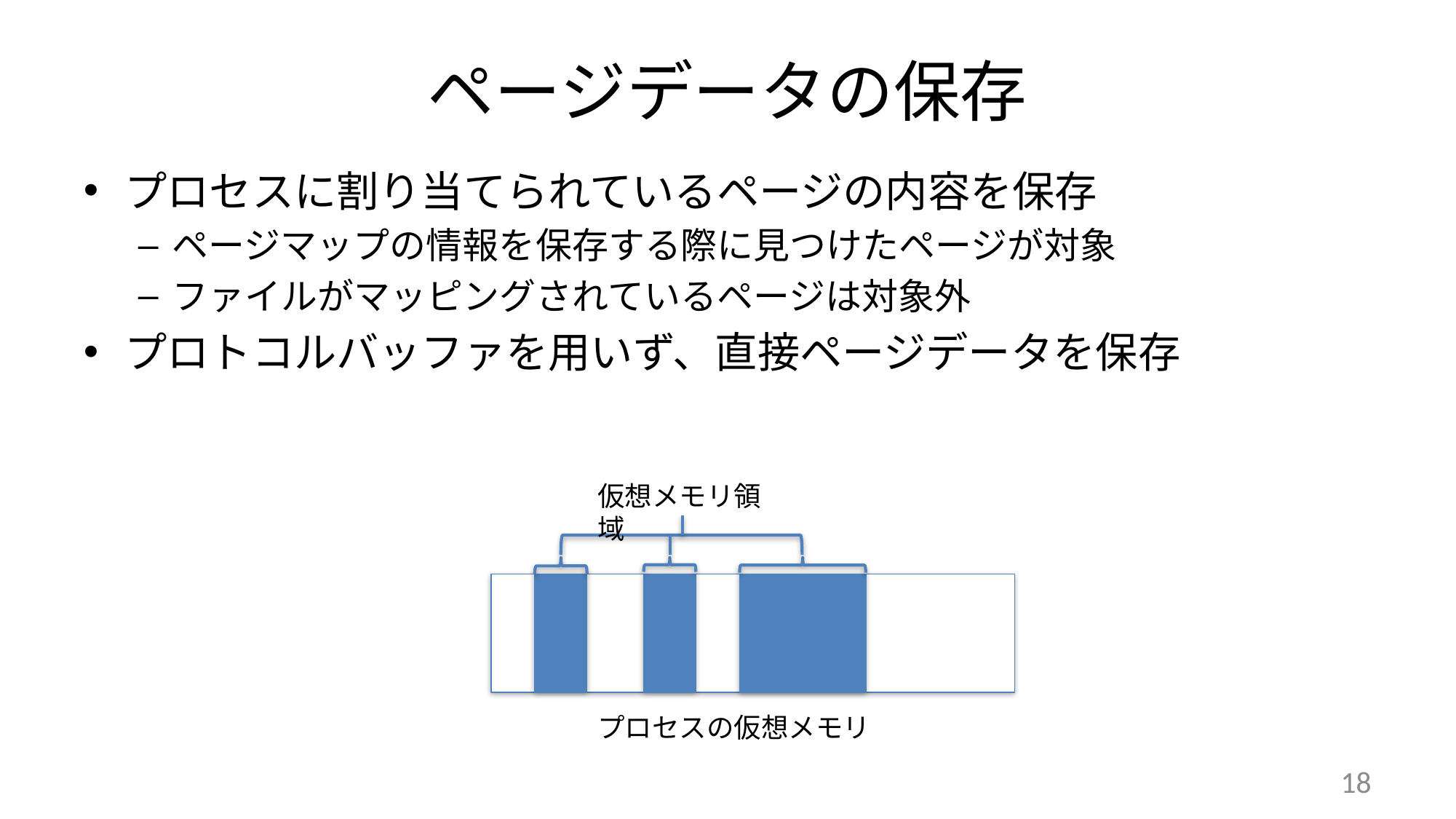

# ページデータの保存
プロセスに割り当てられているページの内容を保存
ページマップの情報を保存する際に見つけたページが対象
ファイルがマッピングされているページは対象外
プロトコルバッファを用いず、直接ページデータを保存

仮想メモリ領域

プロセスの仮想メモリ
18